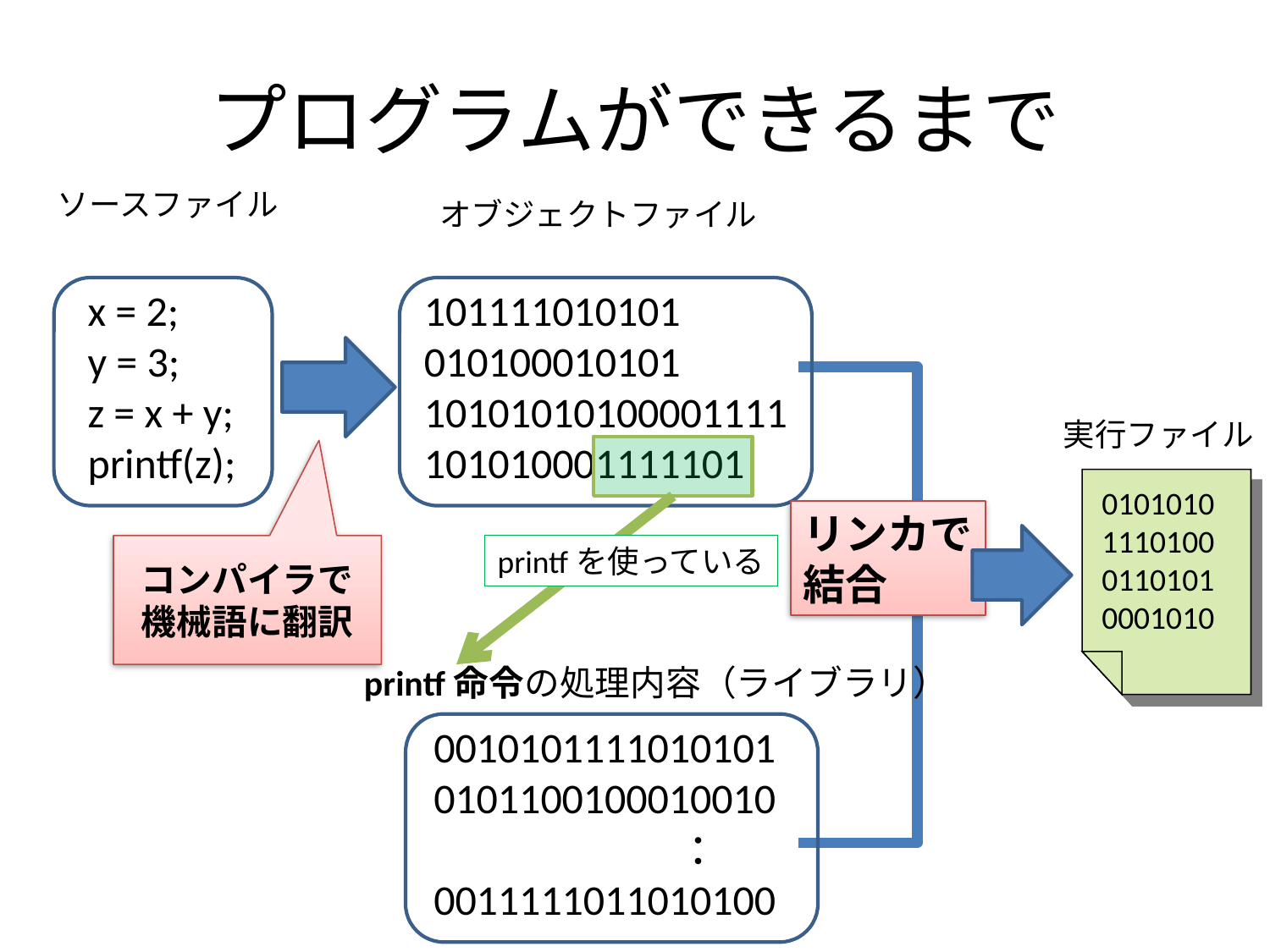

# プログラムができるまで
ソースファイル
オブジェクトファイル

101111010101
010100010101
10101010100001111
101010001111101
x = 2;
y = 3;
z = x + y;
printf(z);

実行ファイル

0101010111010001101010001010
リンカで
結合

コンパイラで機械語に翻訳
printfを使っている
printf命令の処理内容（ライブラリ）

0010101111010101
0101100100010010
　　　　　　：
0011111011010100